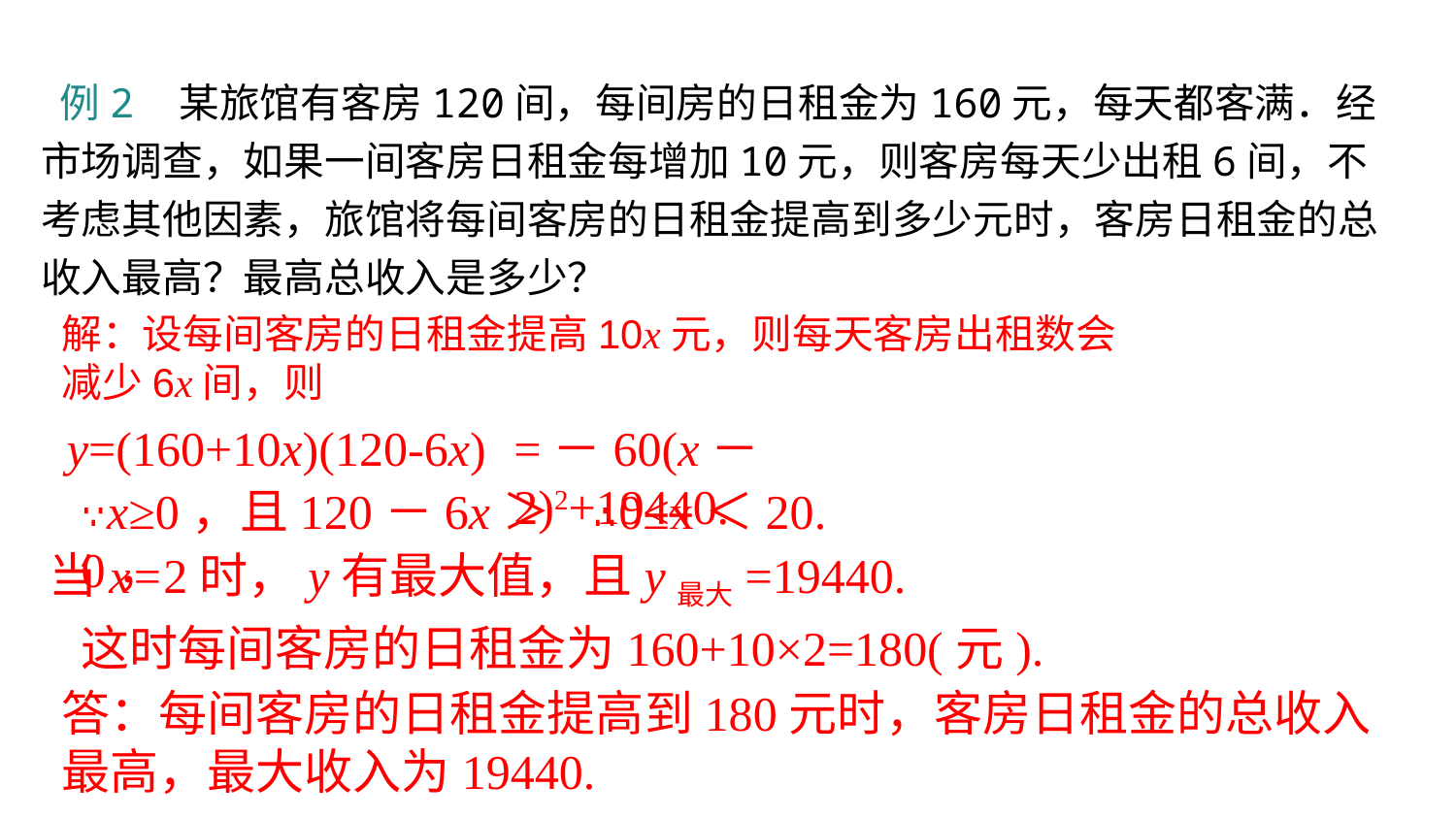

例2  某旅馆有客房120间，每间房的日租金为160元，每天都客满．经市场调查，如果一间客房日租金每增加10元，则客房每天少出租6间，不考虑其他因素，旅馆将每间客房的日租金提高到多少元时，客房日租金的总收入最高？最高总收入是多少？
解：设每间客房的日租金提高10x元，则每天客房出租数会
减少6x间，则
y=(160+10x)(120-6x)
=－60(x－2)2+19440.
∵x≥0，且120－6x＞0，
∴0≤x＜20.
当x=2时，y有最大值，且y最大=19440.
这时每间客房的日租金为160+10×2=180(元).
答：每间客房的日租金提高到180元时，客房日租金的总收入
最高，最大收入为19440.